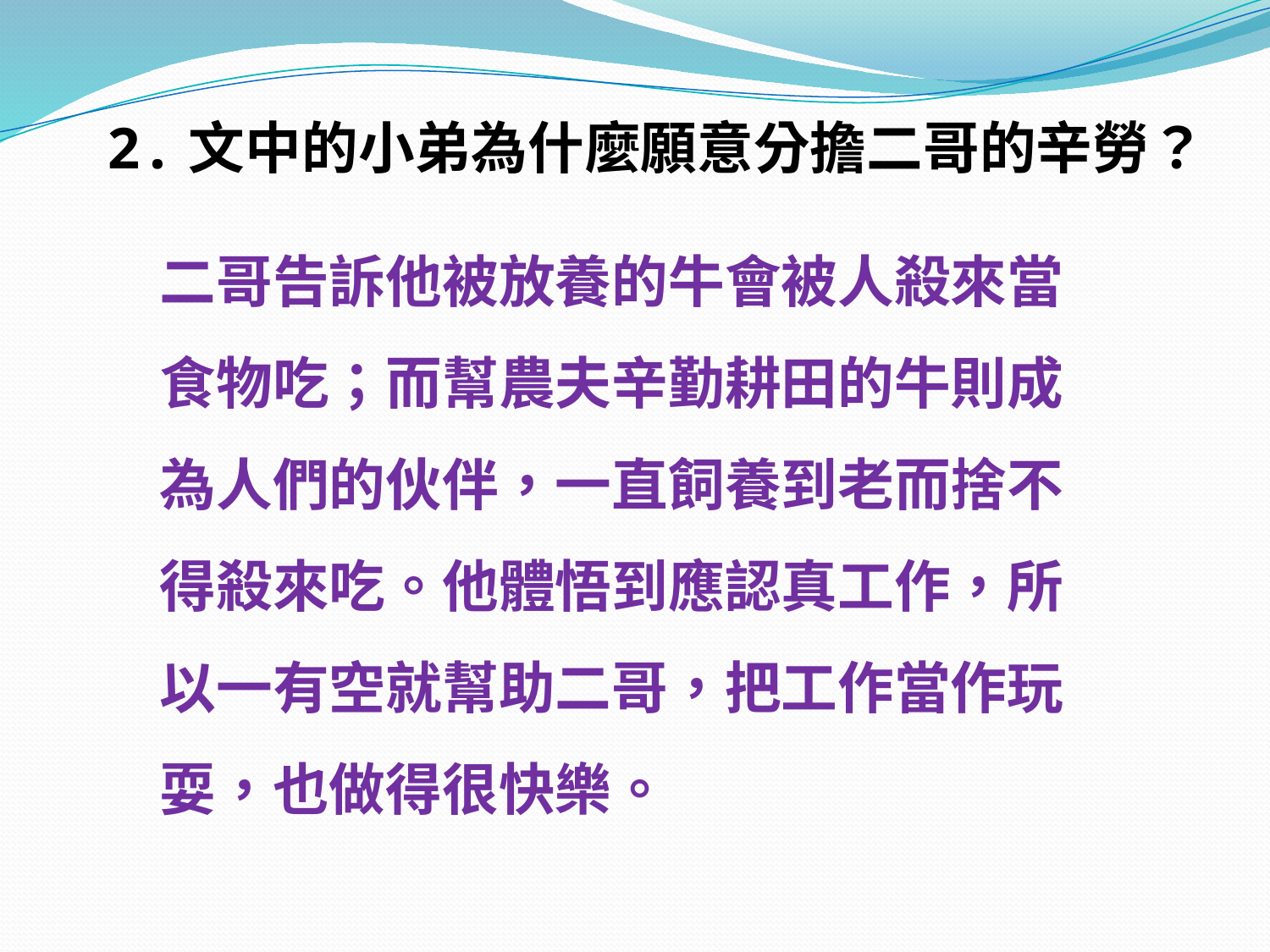

2.文中的小弟為什麼願意分擔二哥的辛勞？
二哥告訴他被放養的牛會被人殺來當食物吃；而幫農夫辛勤耕田的牛則成為人們的伙伴，一直飼養到老而捨不得殺來吃。他體悟到應認真工作，所以一有空就幫助二哥，把工作當作玩耍，也做得很快樂。